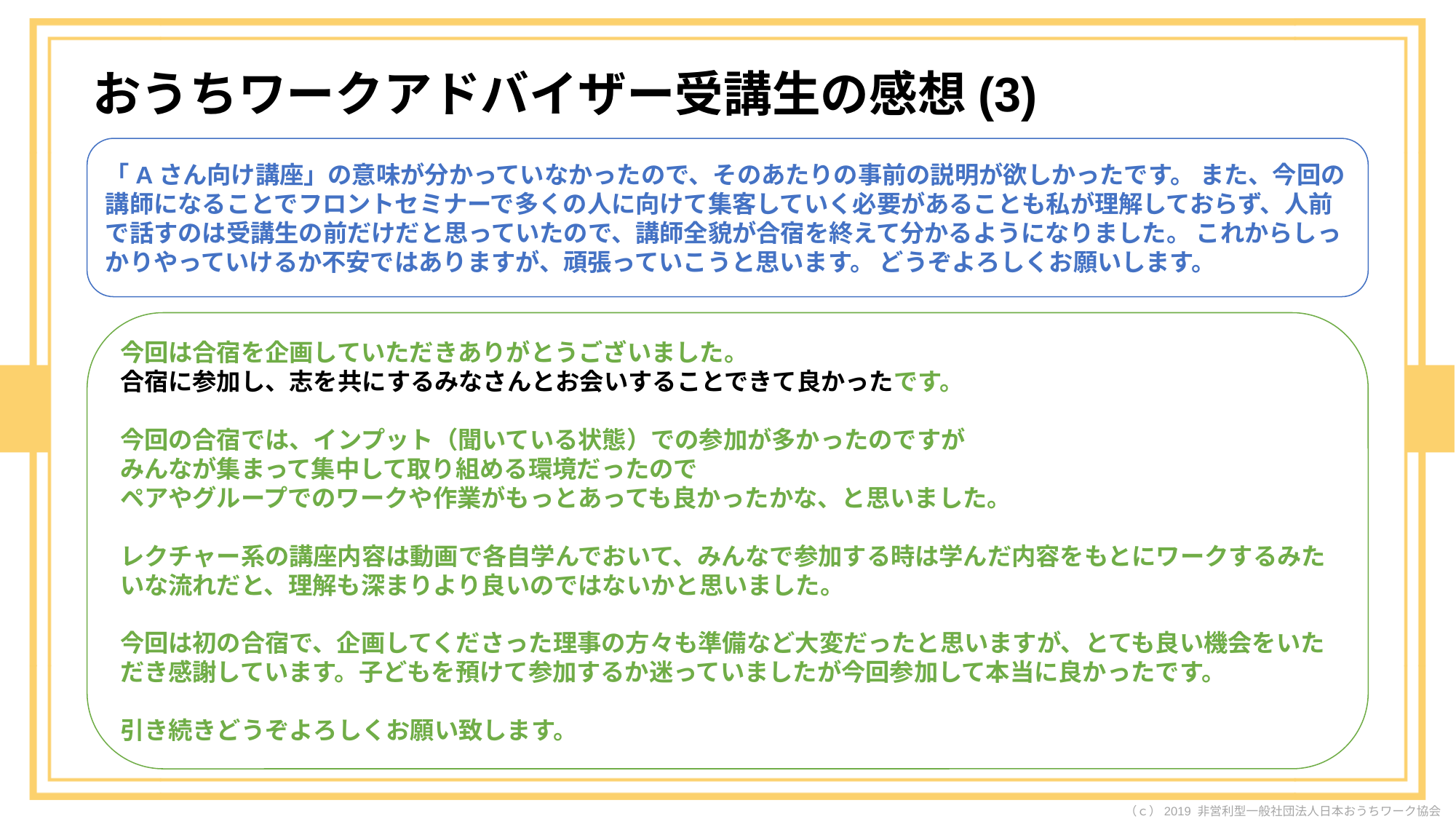

# おうちワークアドバイザー受講生の感想(3)
「Aさん向け講座」の意味が分かっていなかったので、そのあたりの事前の説明が欲しかったです。 また、今回の講師になることでフロントセミナーで多くの人に向けて集客していく必要があることも私が理解しておらず、人前で話すのは受講生の前だけだと思っていたので、講師全貌が合宿を終えて分かるようになりました。 これからしっかりやっていけるか不安ではありますが、頑張っていこうと思います。 どうぞよろしくお願いします。
今回は合宿を企画していただきありがとうございました。
合宿に参加し、志を共にするみなさんとお会いすることできて良かったです。

今回の合宿では、インプット（聞いている状態）での参加が多かったのですが
みんなが集まって集中して取り組める環境だったので
ペアやグループでのワークや作業がもっとあっても良かったかな、と思いました。

レクチャー系の講座内容は動画で各自学んでおいて、みんなで参加する時は学んだ内容をもとにワークするみたいな流れだと、理解も深まりより良いのではないかと思いました。

今回は初の合宿で、企画してくださった理事の方々も準備など大変だったと思いますが、とても良い機会をいただき感謝しています。子どもを預けて参加するか迷っていましたが今回参加して本当に良かったです。

引き続きどうぞよろしくお願い致します。